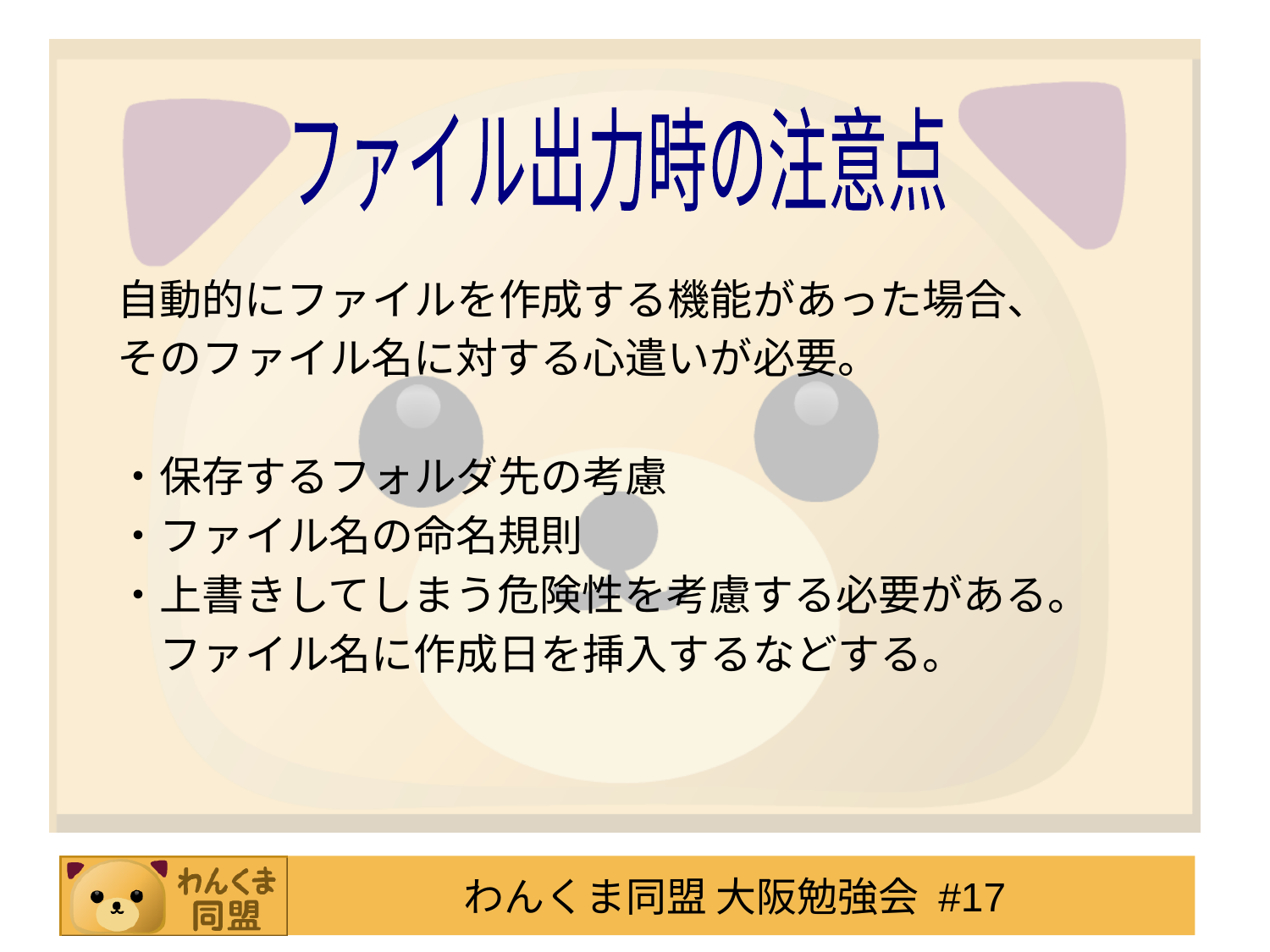

ファイル出力時の注意点
自動的にファイルを作成する機能があった場合、
そのファイル名に対する心遣いが必要。

・保存するフォルダ先の考慮
・ファイル名の命名規則
・上書きしてしまう危険性を考慮する必要がある。
　ファイル名に作成日を挿入するなどする。